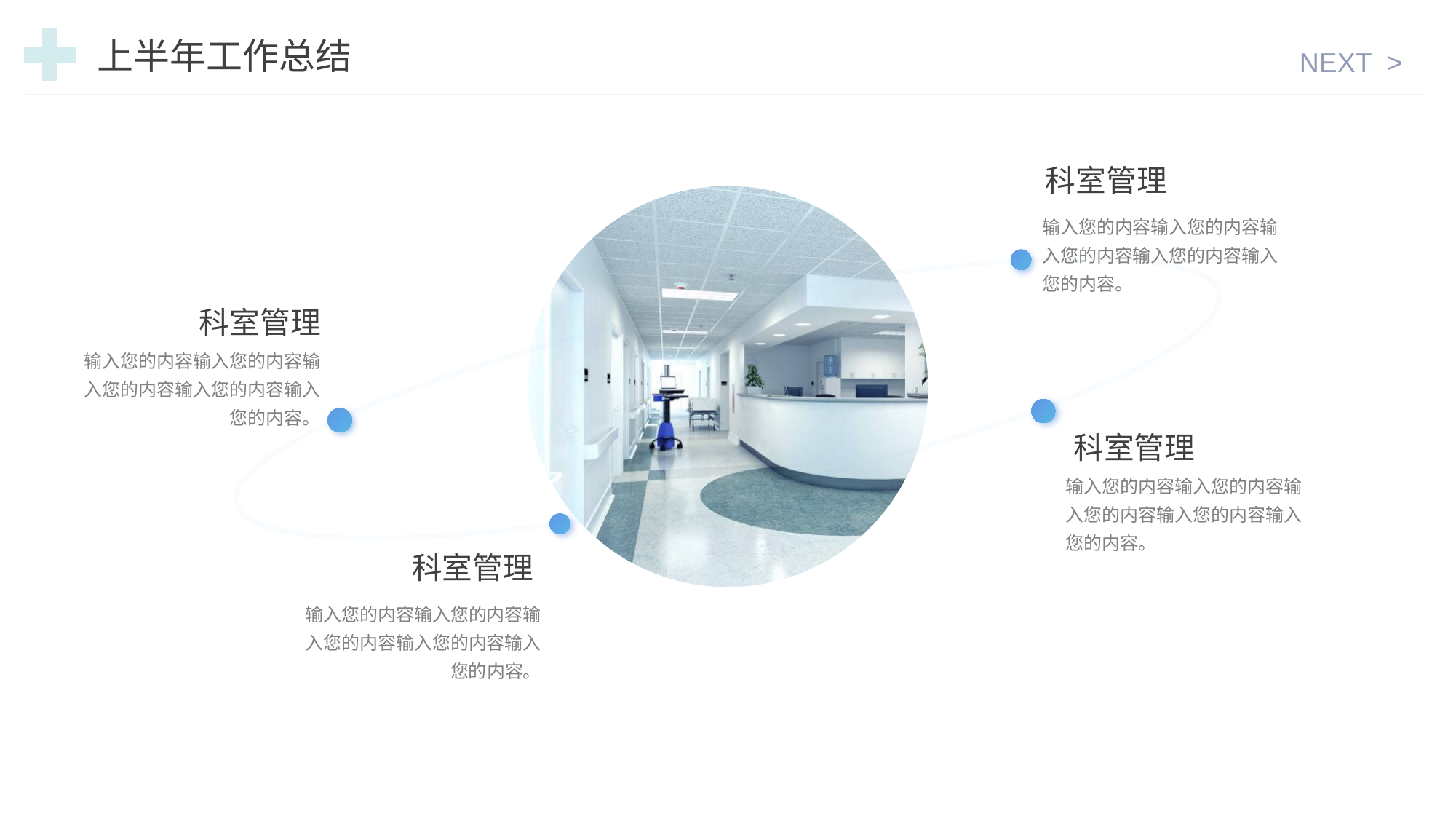

NEXT  >

上半年工作总结
科室管理

输入您的内容输入您的内容输入您的内容输入您的内容输入您的内容。

科室管理

输入您的内容输入您的内容输入您的内容输入您的内容输入您的内容。

科室管理
输入您的内容输入您的内容输入您的内容输入您的内容输入您的内容。

科室管理
输入您的内容输入您的内容输入您的内容输入您的内容输入您的内容。